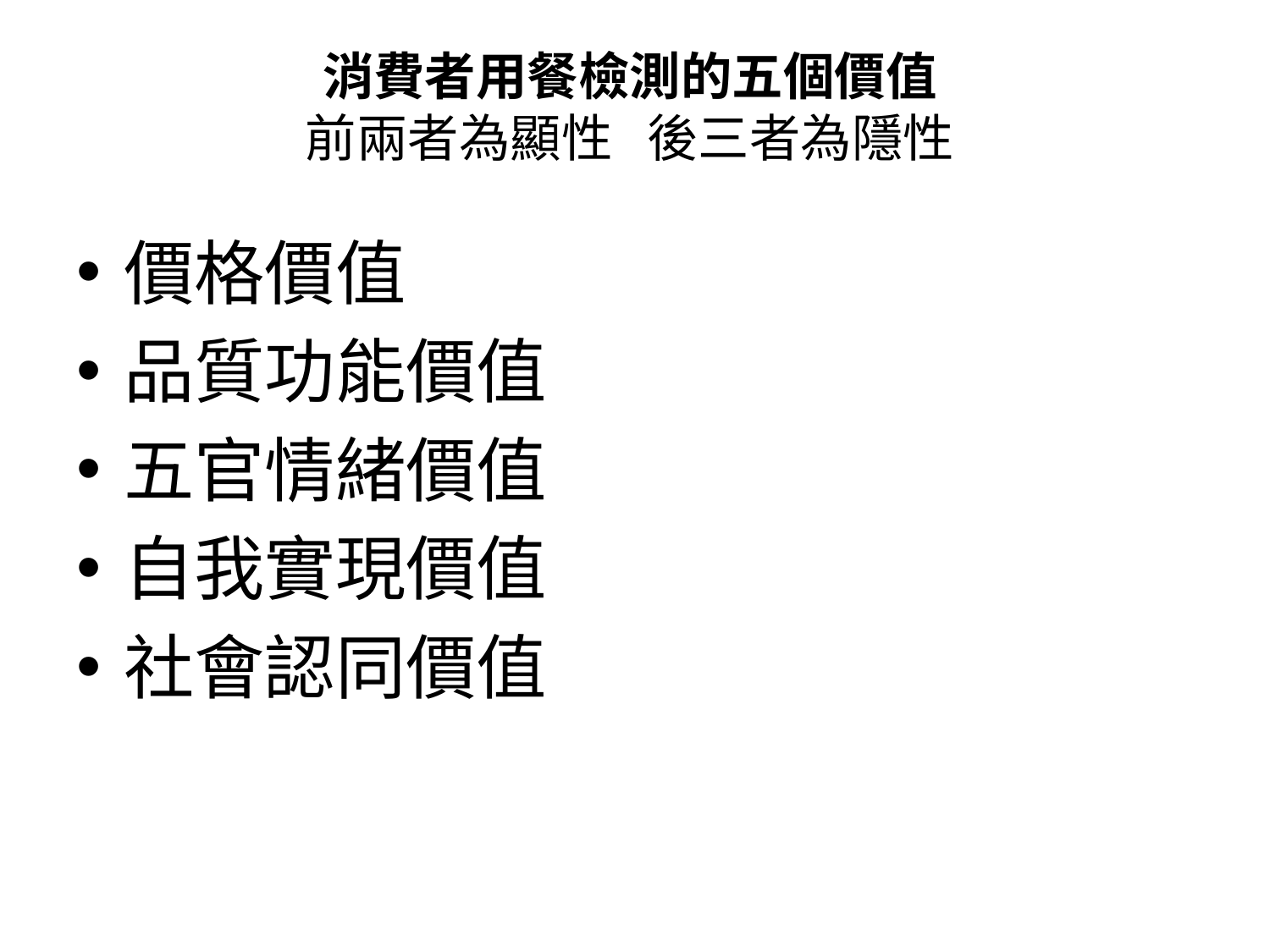

# 消費者用餐檢測的五個價值 前兩者為顯性   後三者為隱性
價格價值
品質功能價值
五官情緒價值
自我實現價值
社會認同價值